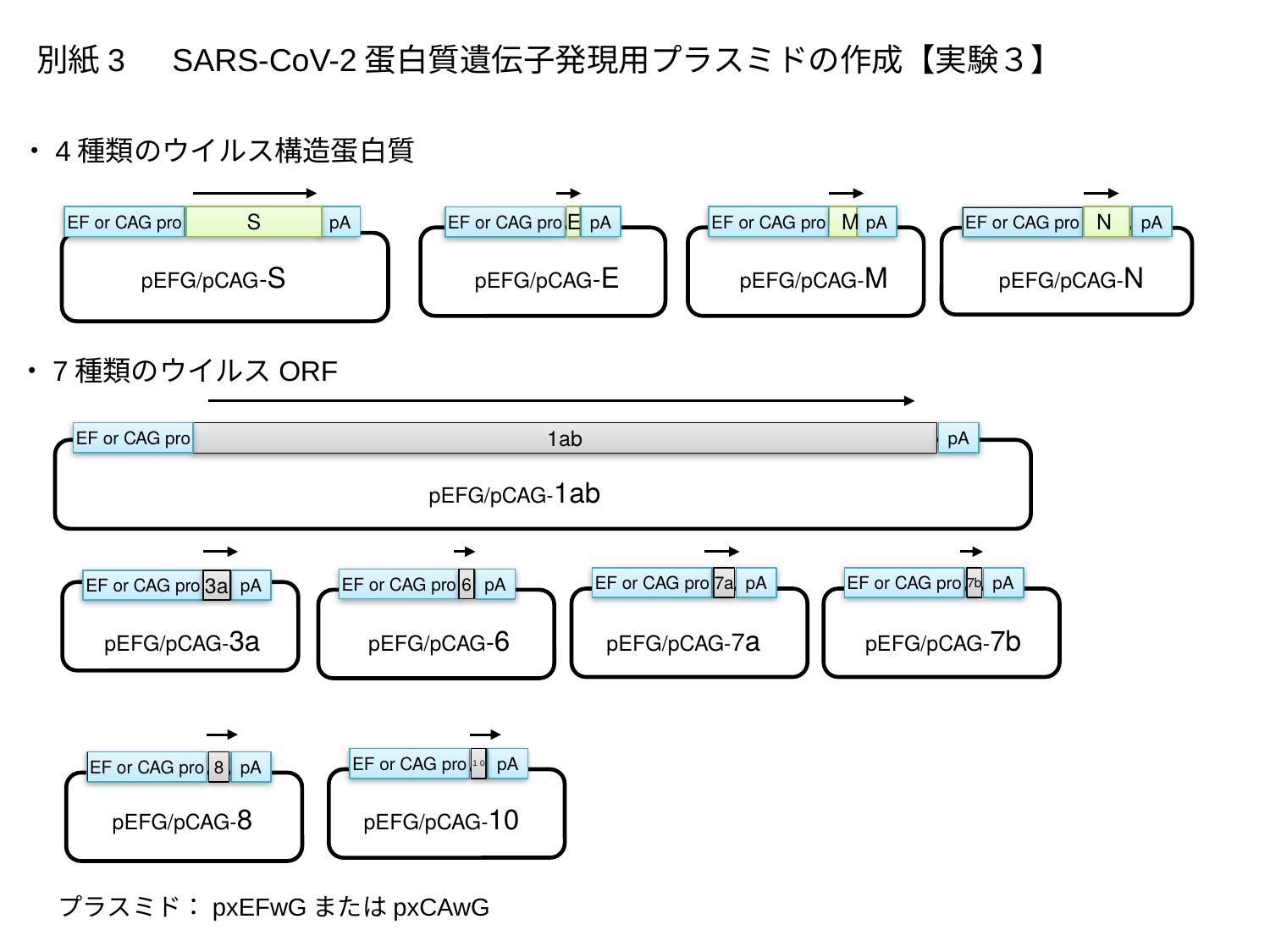

別紙3　SARS-CoV-2蛋白質遺伝子発現用プラスミドの作成【実験３】
・4種類のウイルス構造蛋白質
EF or CAG pro
pA

S
pEFG/pCAG-S
pA
EF or CAG pro

E
pEFG/pCAG-E
EF or CAG pro
pA

M
pEFG/pCAG-M
pA
EF or CAG pro

N
pEFG/pCAG-N
・7種類のウイルスORF
EF or CAG pro
1ab
pA

pEFG/pCAG-1ab
EF or CAG pro
3a
pA

pEFG/pCAG-3a
EF or CAG pro
pA

6
pEFG/pCAG-6
EF or CAG pro
pA

7a
pEFG/pCAG-7a
EF or CAG pro
pA

7b
pEFG/pCAG-7b
EF or CAG pro
pA

8
pEFG/pCAG-8
EF or CAG pro
pA

１０
pEFG/pCAG-10
プラスミド：pxEFwGまたはpxCAwG